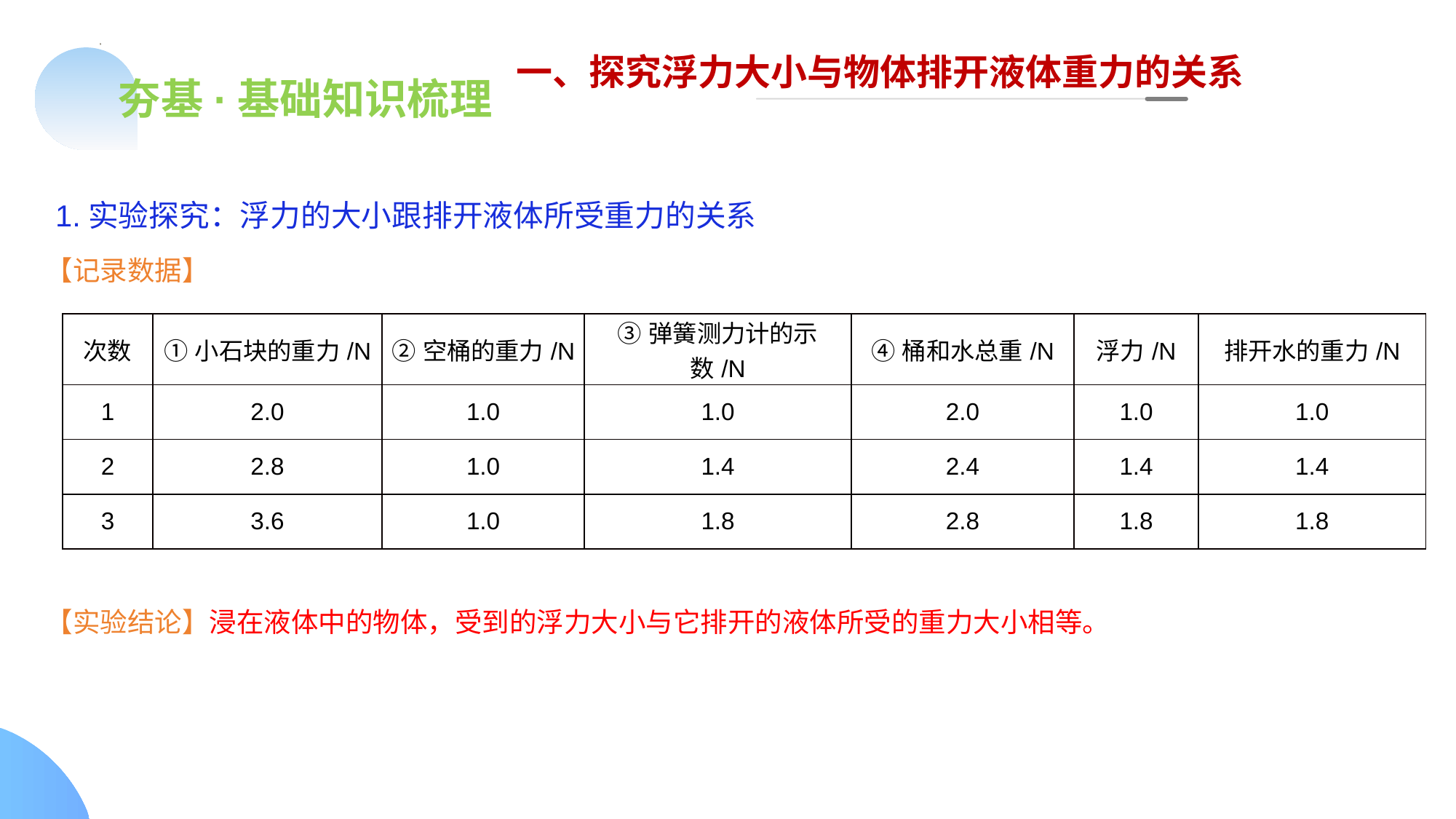

一、探究浮力大小与物体排开液体重力的关系

夯基·基础知识梳理
1.实验探究：浮力的大小跟排开液体所受重力的关系
【记录数据】
| 次数 | ①小石块的重力/N | ②空桶的重力/N | ③弹簧测力计的示数/N | ④桶和水总重/N | 浮力/N | 排开水的重力/N |
| --- | --- | --- | --- | --- | --- | --- |
| 1 | 2.0 | 1.0 | 1.0 | 2.0 | 1.0 | 1.0 |
| 2 | 2.8 | 1.0 | 1.4 | 2.4 | 1.4 | 1.4 |
| 3 | 3.6 | 1.0 | 1.8 | 2.8 | 1.8 | 1.8 |
【实验结论】浸在液体中的物体，受到的浮力大小与它排开的液体所受的重力大小相等。